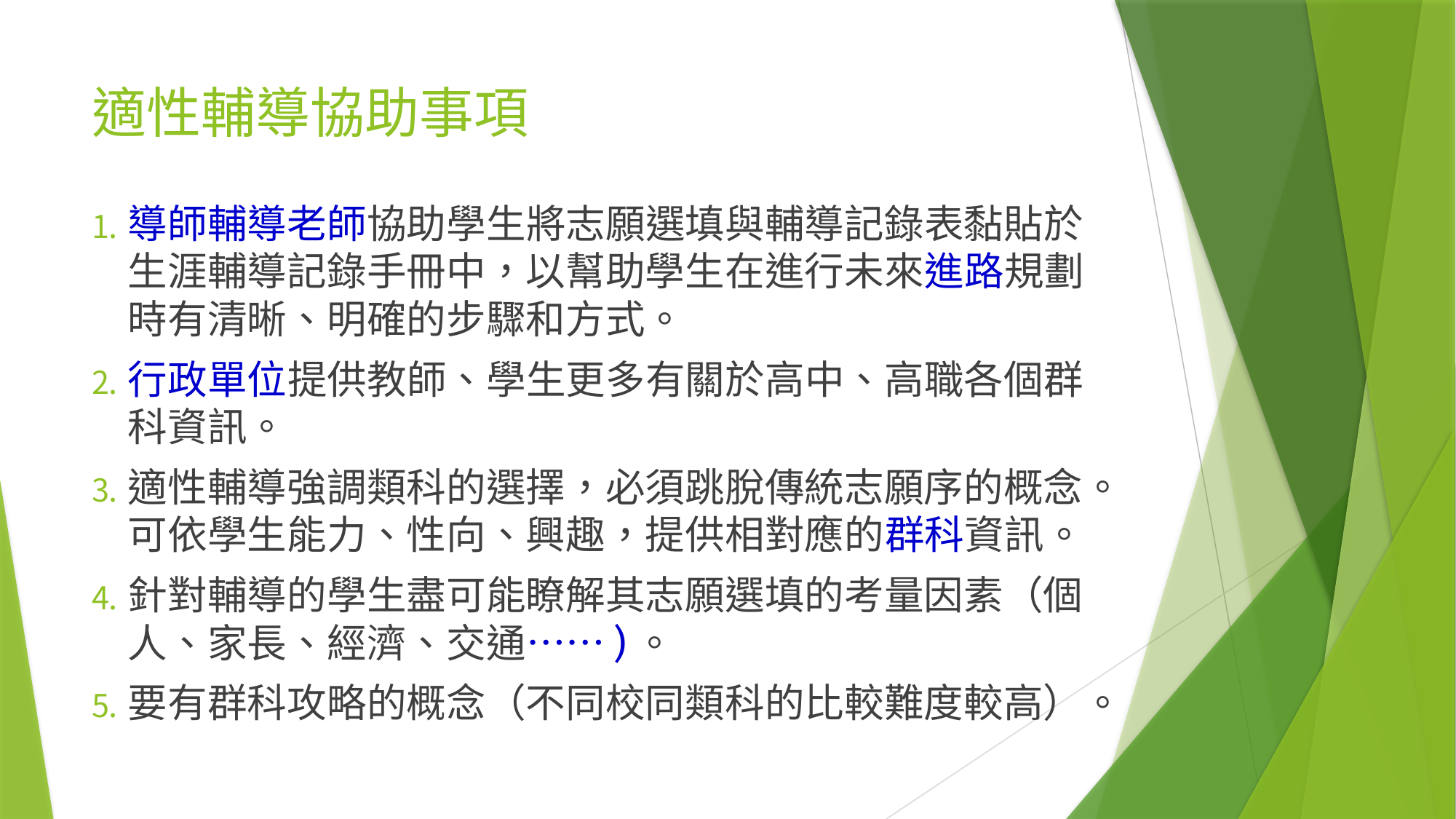

# 適性輔導協助事項
導師輔導老師協助學生將志願選填與輔導記錄表黏貼於生涯輔導記錄手冊中，以幫助學生在進行未來進路規劃時有清晰、明確的步驟和方式。
行政單位提供教師、學生更多有關於高中、高職各個群科資訊。
適性輔導強調類科的選擇，必須跳脫傳統志願序的概念。可依學生能力、性向、興趣，提供相對應的群科資訊。
針對輔導的學生盡可能瞭解其志願選填的考量因素（個人、家長、經濟、交通……)。
要有群科攻略的概念（不同校同類科的比較難度較高）。